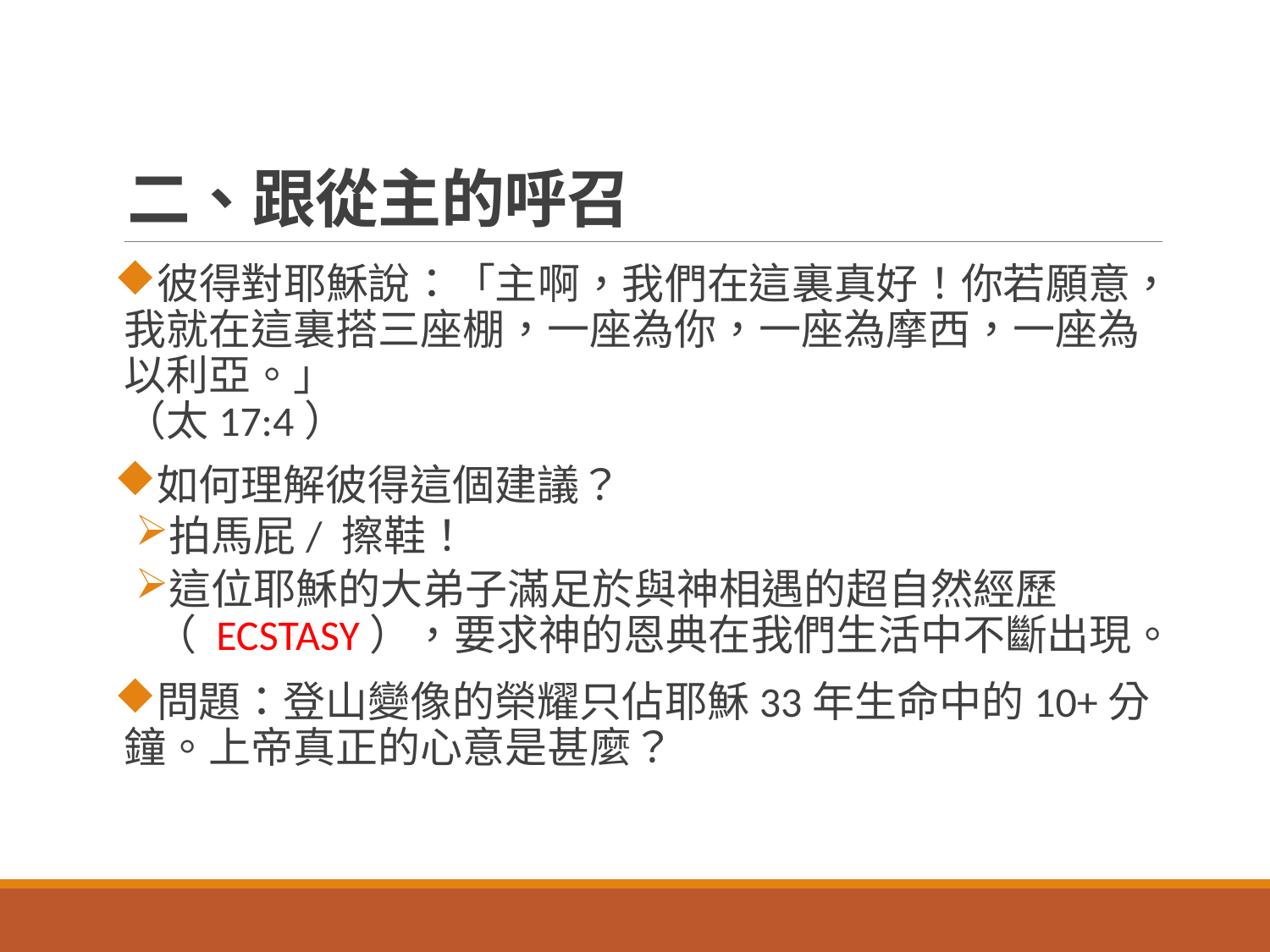

# 二、跟從主的呼召
彼得對耶穌說：「主啊，我們在這裏真好！你若願意，我就在這裏搭三座棚，一座為你，一座為摩西，一座為以利亞。」 							（太17:4）
如何理解彼得這個建議？
拍馬屁/ 擦鞋！
這位耶穌的大弟子滿足於與神相遇的超自然經歷（ ECSTASY），要求神的恩典在我們生活中不斷出現。
問題：登山變像的榮耀只佔耶穌33年生命中的10+分鐘。上帝真正的心意是甚麼？